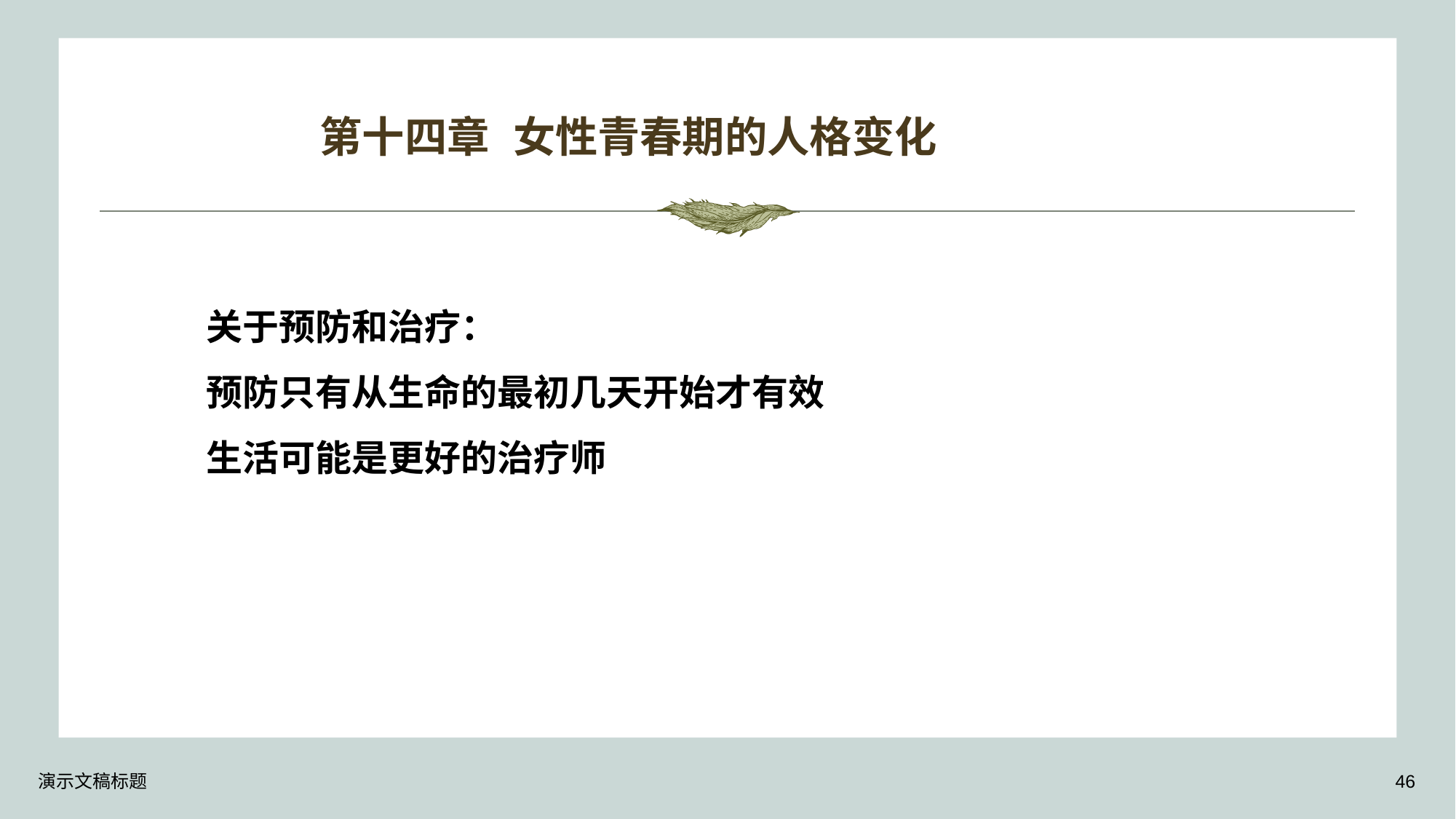

# 第十四章  女性青春期的人格变化
关于预防和治疗：
预防只有从生命的最初几天开始才有效
生活可能是更好的治疗师
演示文稿标题
46